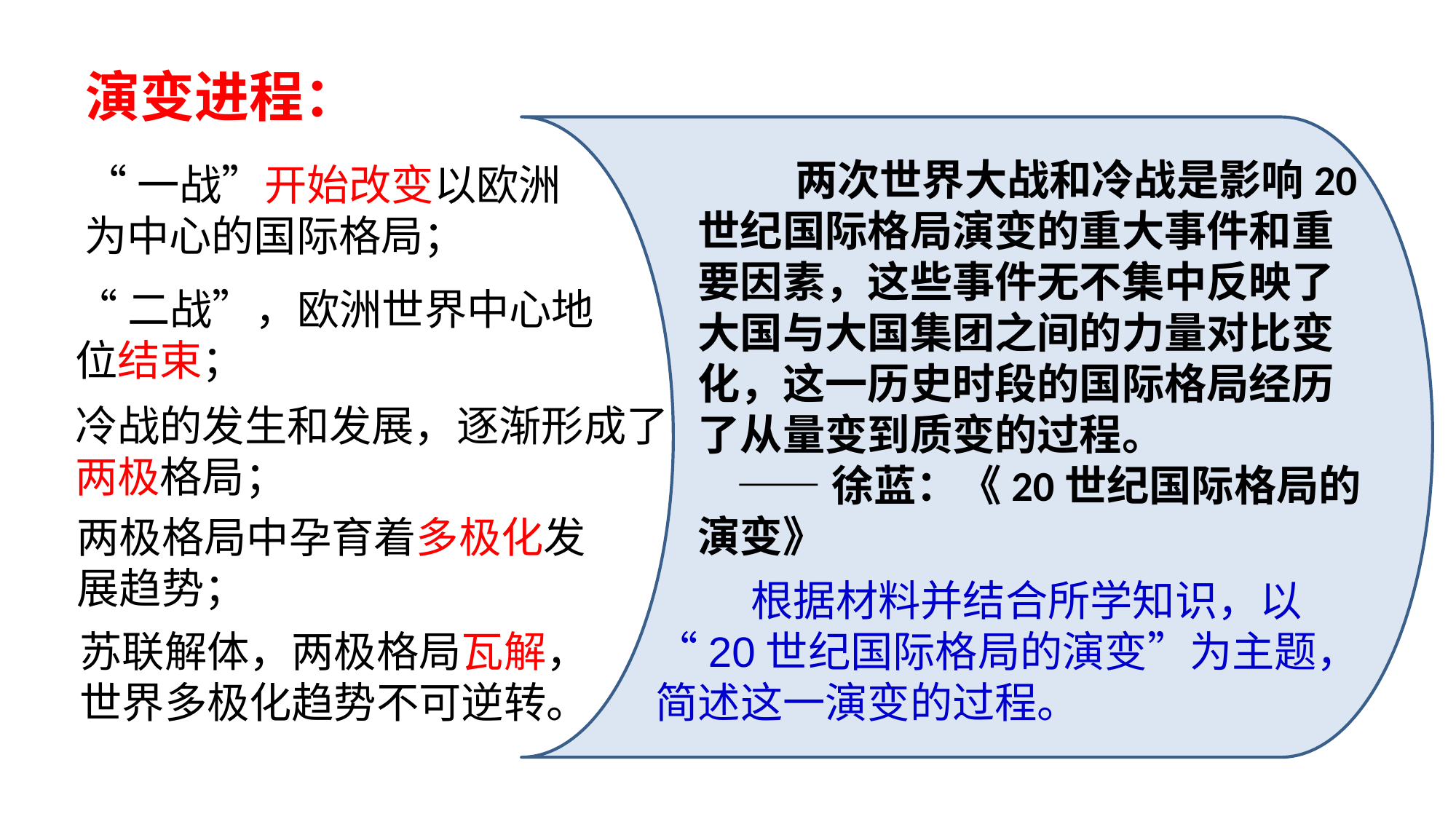

演变进程：

         两次世界大战和冷战是影响20世纪国际格局演变的重大事件和重要因素，这些事件无不集中反映了大国与大国集团之间的力量对比变化，这一历史时段的国际格局经历了从量变到质变的过程。
    ——徐蓝：《20世纪国际格局的演变》

“一战”开始改变以欧洲为中心的国际格局；
“二战”，欧洲世界中心地位结束；
冷战的发生和发展，逐渐形成了两极格局；
两极格局中孕育着多极化发展趋势；
         根据材料并结合所学知识，以“20世纪国际格局的演变”为主题，简述这一演变的过程。
苏联解体，两极格局瓦解，世界多极化趋势不可逆转。